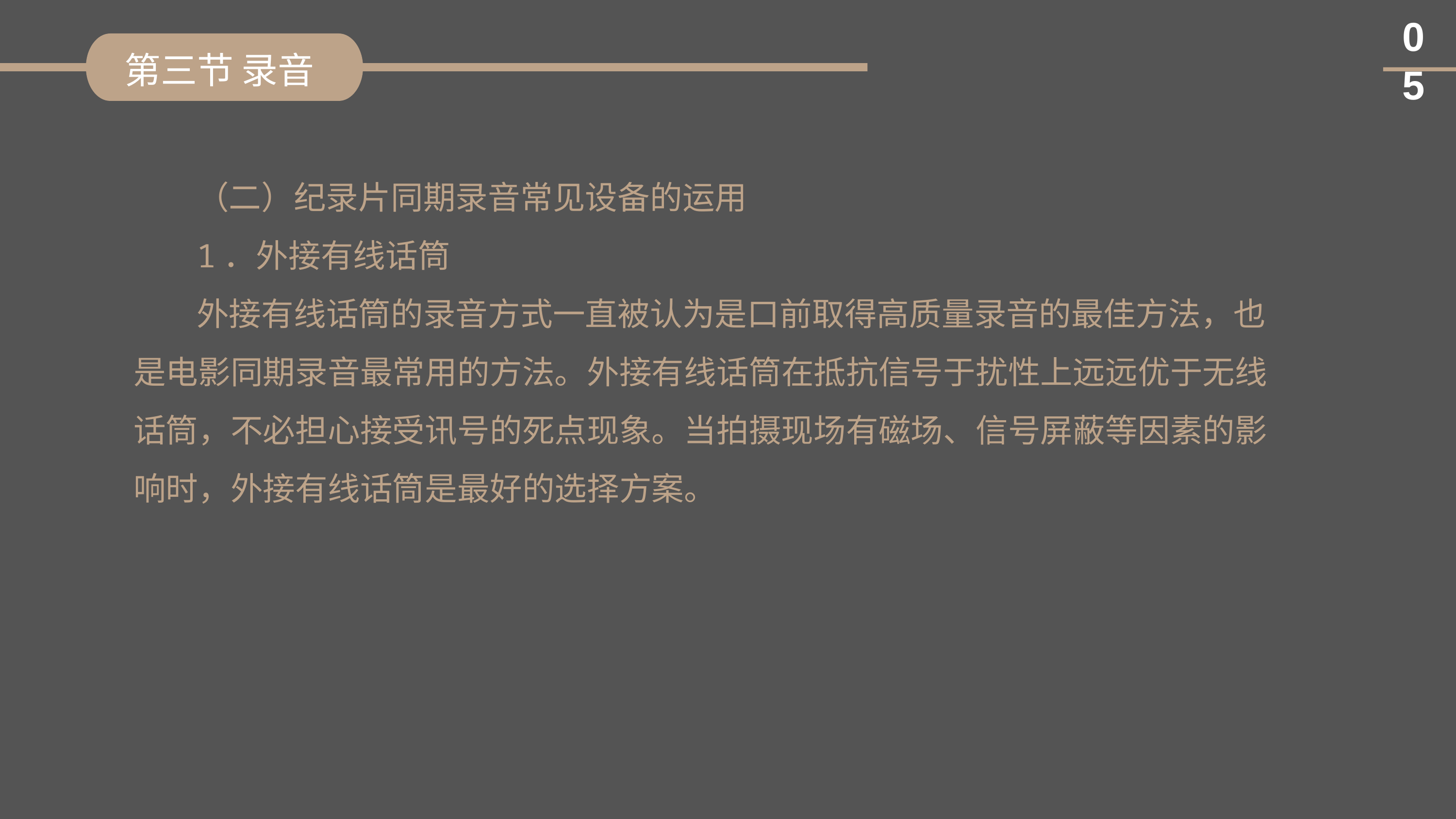

05

第三节 录音

（二）纪录片同期录音常见设备的运用
1．外接有线话筒
外接有线话筒的录音方式一直被认为是口前取得高质量录音的最佳方法，也是电影同期录音最常用的方法。外接有线话筒在抵抗信号于扰性上远远优于无线话筒，不必担心接受讯号的死点现象。当拍摄现场有磁场、信号屏蔽等因素的影响时，外接有线话筒是最好的选择方案。